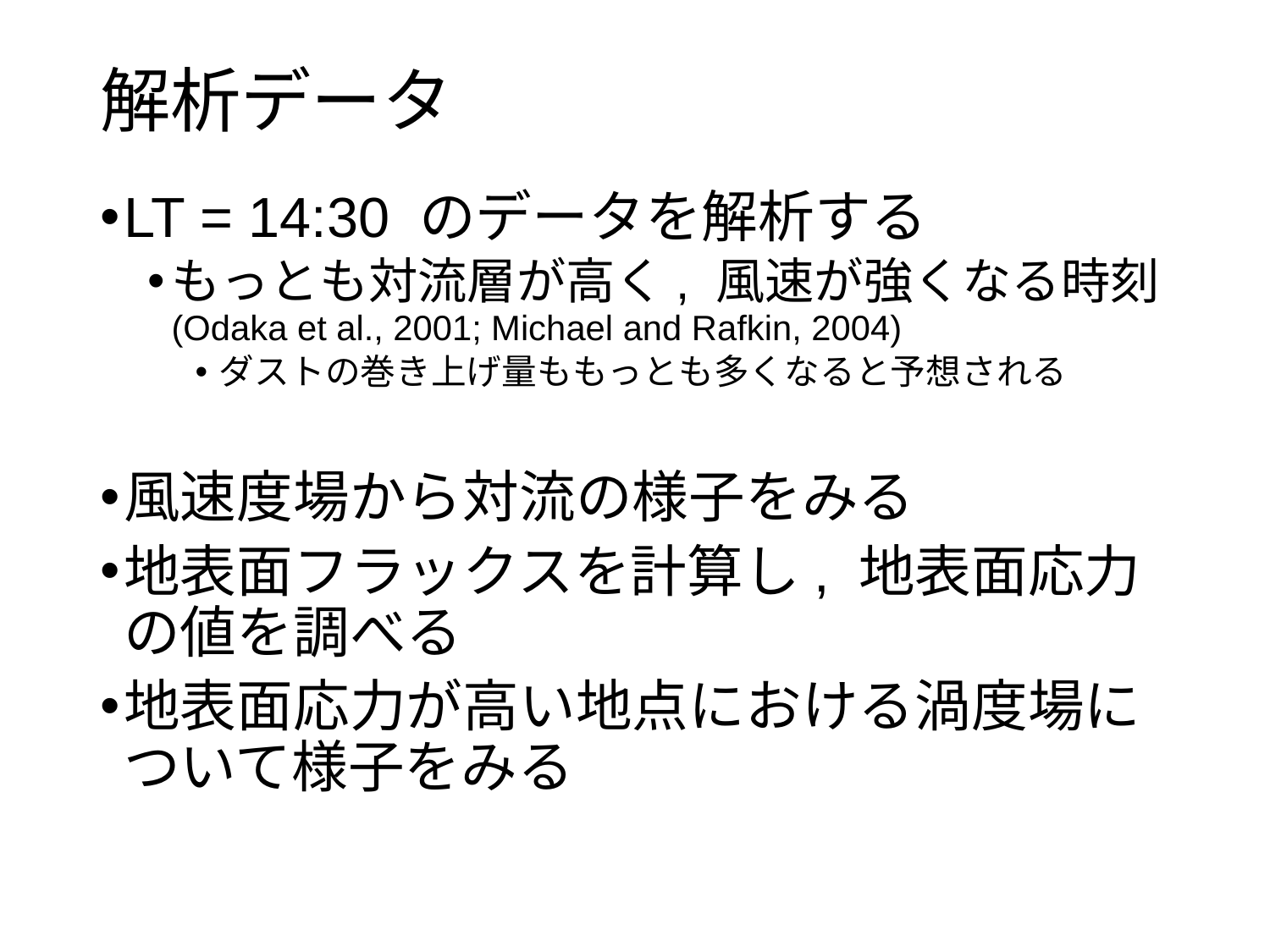

# 解析データ
LT = 14:30 のデータを解析する
もっとも対流層が高く, 風速が強くなる時刻(Odaka et al., 2001; Michael and Rafkin, 2004)
ダストの巻き上げ量ももっとも多くなると予想される

風速度場から対流の様子をみる
地表面フラックスを計算し, 地表面応力の値を調べる
地表面応力が高い地点における渦度場について様子をみる